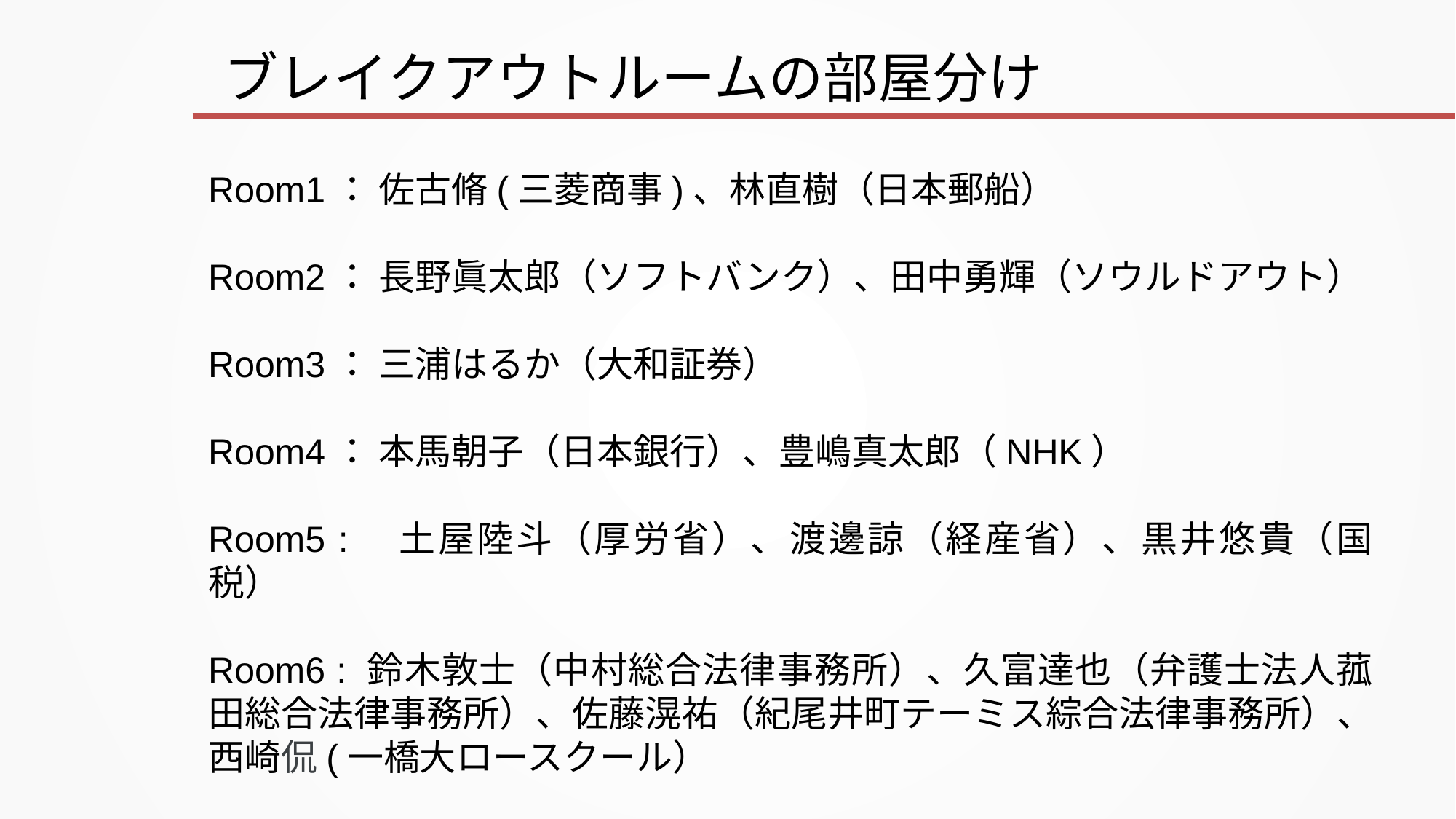

# ブレイクアウトルームの部屋分け
Room1： 佐古脩(三菱商事)、林直樹（日本郵船）

Room2： 長野眞太郎（ソフトバンク）、田中勇輝（ソウルドアウト）

Room3： 三浦はるか（大和証券）

Room4： 本馬朝子（日本銀行）、豊嶋真太郎（NHK）

Room5 :　土屋陸斗（厚労省）、渡邊諒（経産省）、黒井悠貴（国税）

Room6 : 鈴木敦士（中村総合法律事務所）、久富達也（弁護士法人菰田総合法律事務所）、佐藤滉祐（紀尾井町テーミス綜合法律事務所）、西崎侃(一橋大ロースクール）